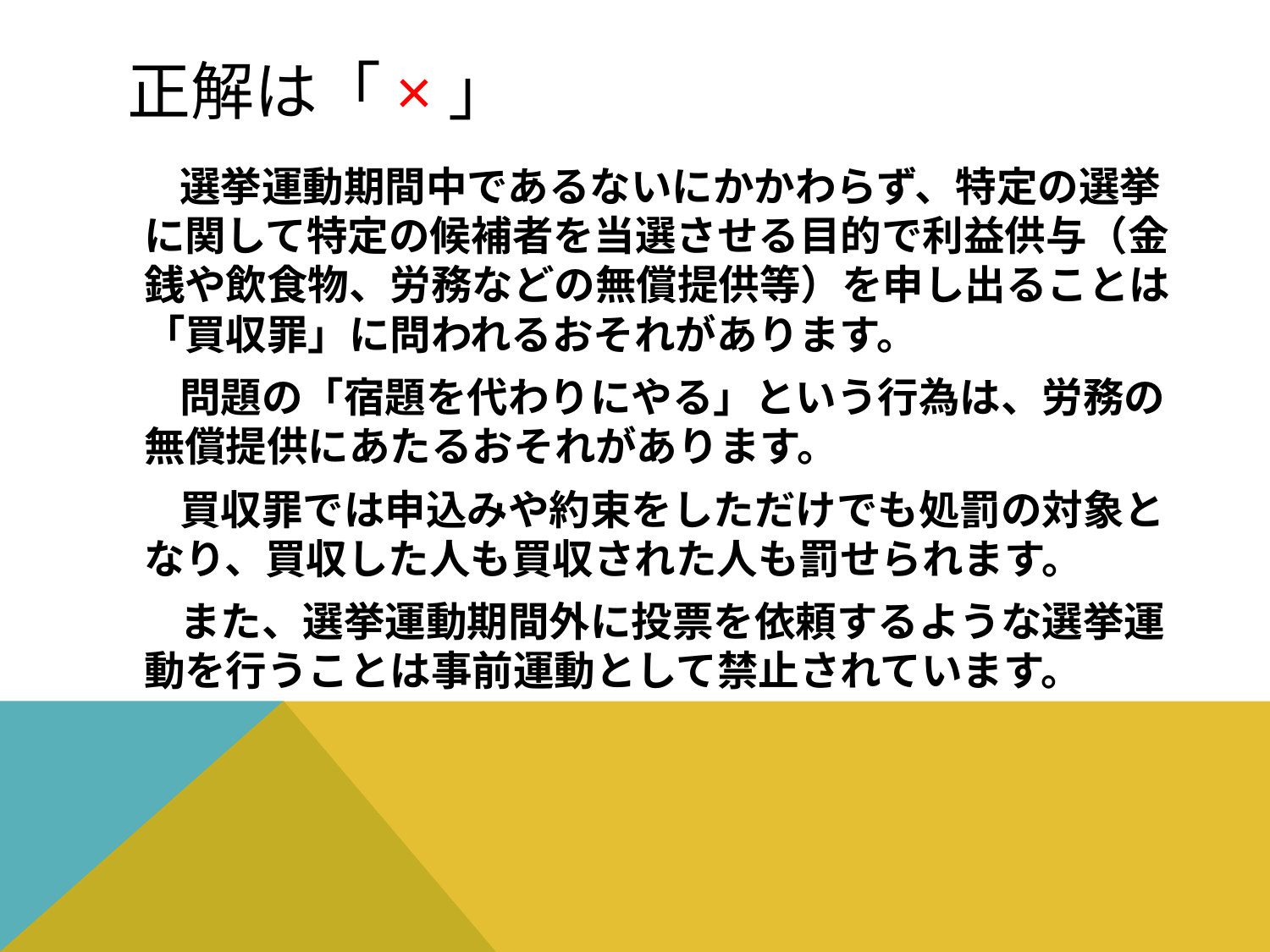

# 正解は「×」
　　選挙運動期間中であるないにかかわらず、特定の選挙に関して特定の候補者を当選させる目的で利益供与（金銭や飲食物、労務などの無償提供等）を申し出ることは「買収罪」に問われるおそれがあります。
　　問題の「宿題を代わりにやる」という行為は、労務の無償提供にあたるおそれがあります。
　　買収罪では申込みや約束をしただけでも処罰の対象となり、買収した人も買収された人も罰せられます。
　　また、選挙運動期間外に投票を依頼するような選挙運動を行うことは事前運動として禁止されています。